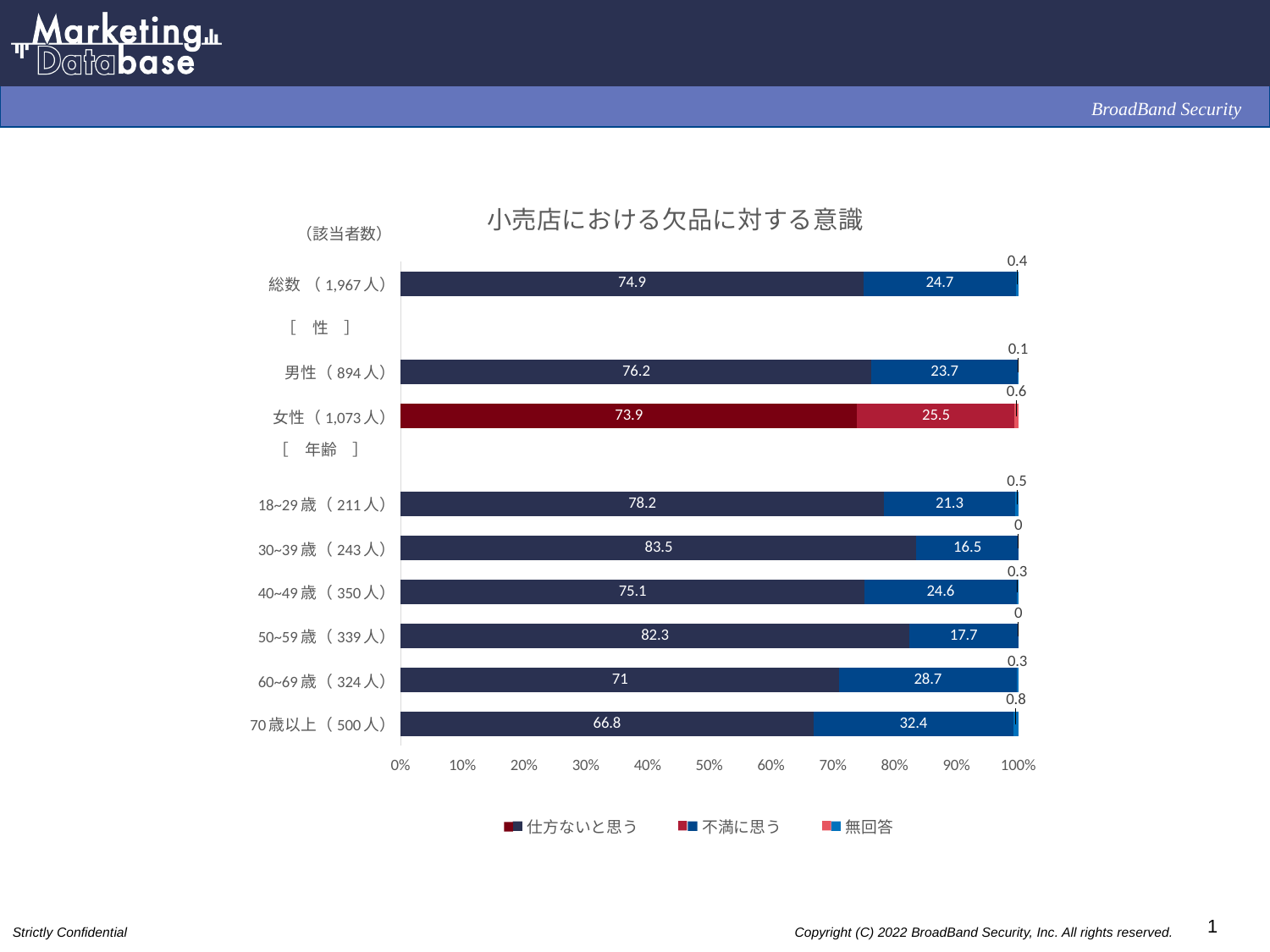

### Chart: 小売店における欠品に対する意識

| Category | 仕方ないと思う | 不満に思う | 無回答 |
|---|---|---|---|
| 総数 （1,967人） | 74.9 | 24.7 | 0.4 |
|  | None | None | None |
| 男性（894人） | 76.2 | 23.7 | 0.1 |
| 女性（1,073人） | 73.9 | 25.5 | 0.6 |
|  | None | None | None |
| 18~29歳（211人） | 78.2 | 21.3 | 0.5 |
| 30~39歳（243人） | 83.5 | 16.5 | 0.0 |
| 40~49歳（350人） | 75.1 | 24.6 | 0.3 |
| 50~59歳（339人） | 82.3 | 17.7 | 0.0 |
| 60~69歳（324人） | 71.0 | 28.7 | 0.3 |
| 70歳以上（500人） | 66.8 | 32.4 | 0.8 |